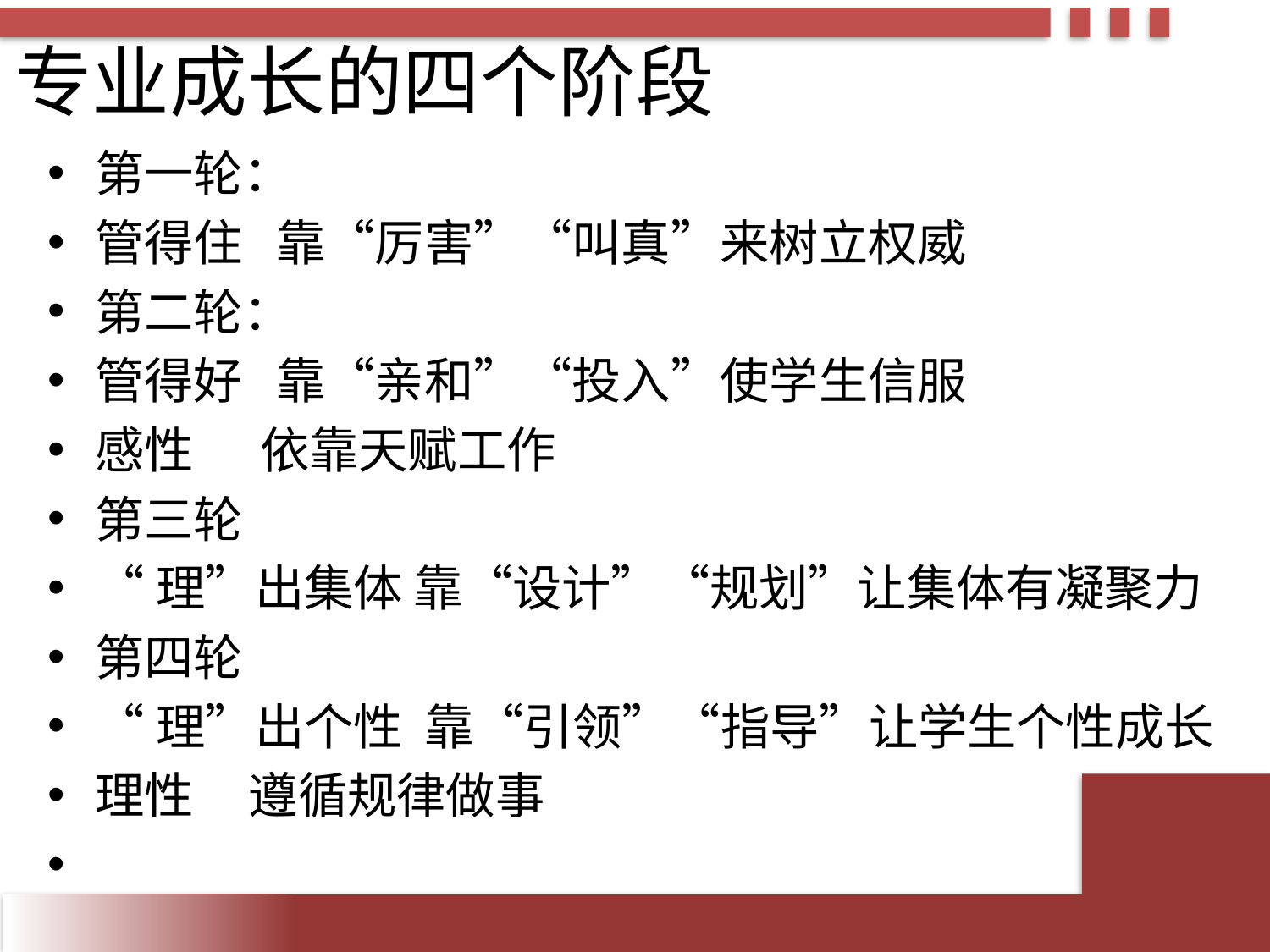

# 专业成长的四个阶段
第一轮：
管得住   靠“厉害”“叫真”来树立权威
第二轮：
管得好   靠“亲和”“投入”使学生信服
感性      依靠天赋工作
第三轮
“理”出集体 靠“设计”“规划”让集体有凝聚力
第四轮
“理”出个性  靠“引领”“指导”让学生个性成长
理性     遵循规律做事